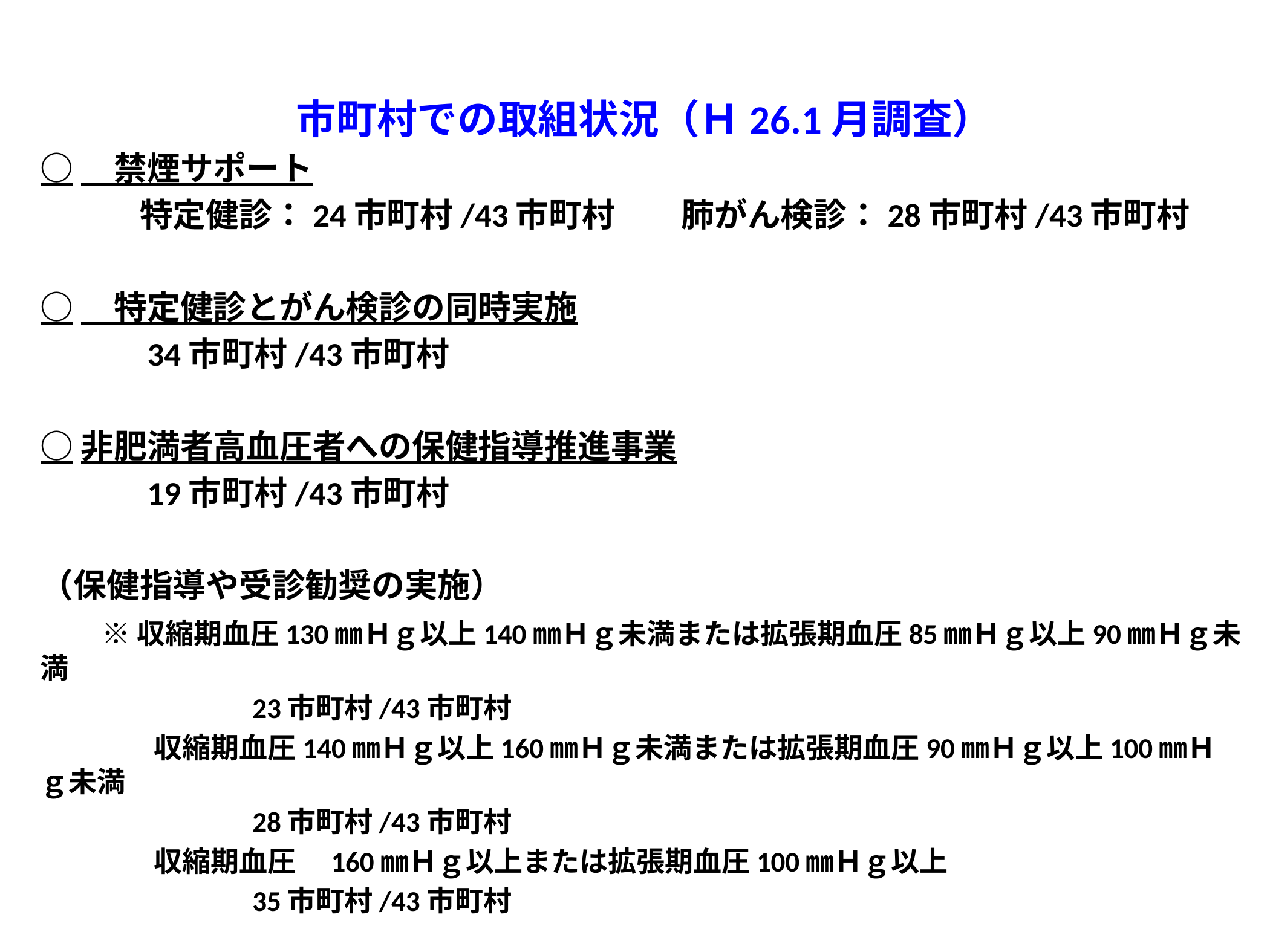

# 市町村での取組状況（Ｈ26.1月調査）
○　禁煙サポート
　　　特定健診：24市町村/43市町村　　肺がん検診：28市町村/43市町村

○　特定健診とがん検診の同時実施
　　　34市町村/43市町村

○非肥満者高血圧者への保健指導推進事業
　　　19市町村/43市町村

（保健指導や受診勧奨の実施）
　　※ 収縮期血圧130㎜Ｈｇ以上140㎜Ｈｇ未満または拡張期血圧85㎜Ｈｇ以上90㎜Ｈｇ未満
　　　　　　　 23市町村/43市町村
　　　　収縮期血圧140㎜Ｈｇ以上160㎜Ｈｇ未満または拡張期血圧90㎜Ｈｇ以上100㎜Ｈｇ未満
　　　　 　　　28市町村/43市町村
　　　　収縮期血圧　160㎜Ｈｇ以上または拡張期血圧100㎜Ｈｇ以上
　　　　　　　 35市町村/43市町村